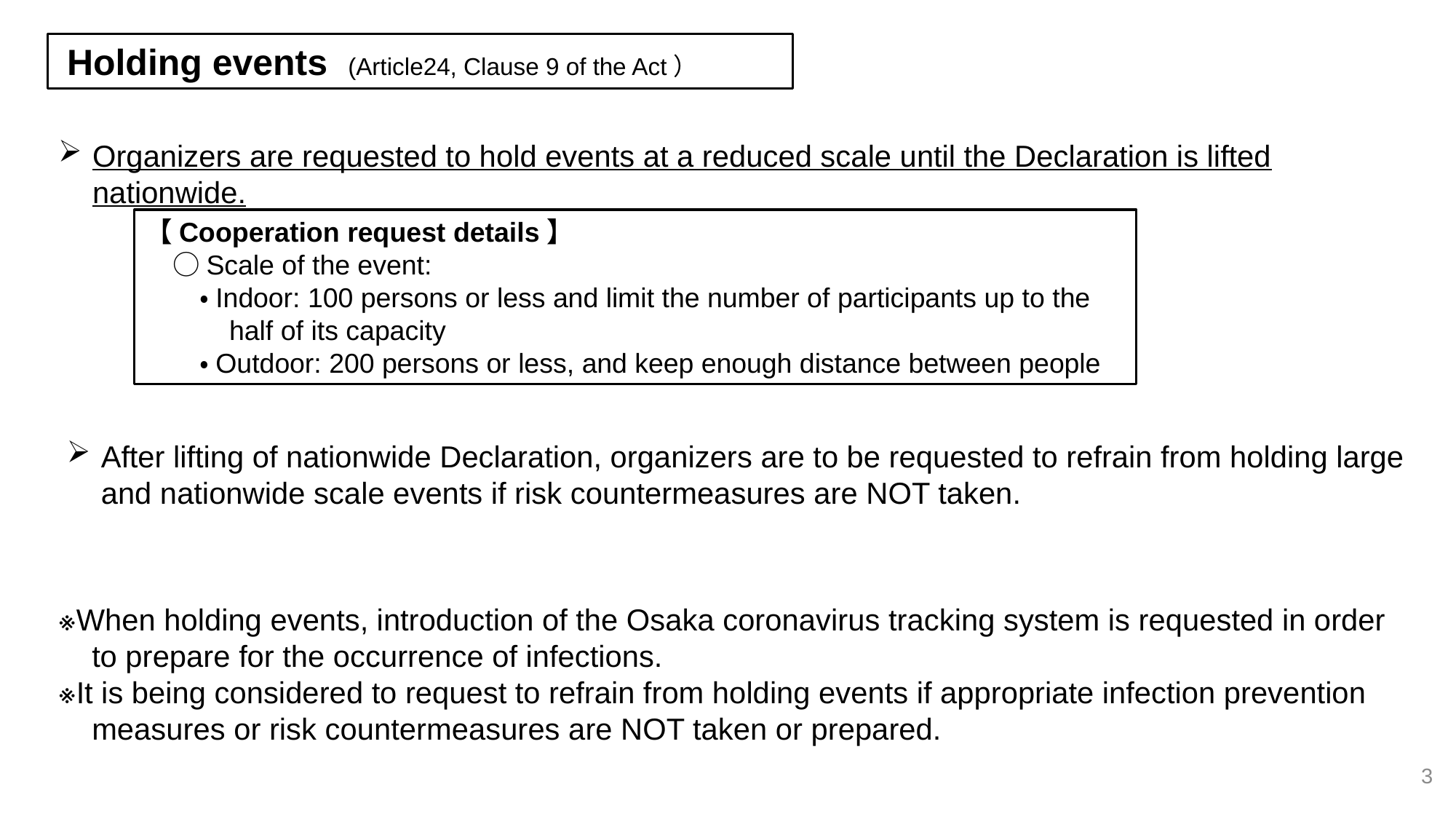

Holding events  (Article24, Clause 9 of the Act）
Organizers are requested to hold events at a reduced scale until the Declaration is lifted nationwide.
【Cooperation request details】
　○Scale of the event:
　　・Indoor: 100 persons or less and limit the number of participants up to the
           half of its capacity
　　・Outdoor: 200 persons or less, and keep enough distance between people
After lifting of nationwide Declaration, organizers are to be requested to refrain from holding large and nationwide scale events if risk countermeasures are NOT taken.
※When holding events, introduction of the Osaka coronavirus tracking system is requested in order
    to prepare for the occurrence of infections.
※It is being considered to request to refrain from holding events if appropriate infection prevention
    measures or risk countermeasures are NOT taken or prepared.
3